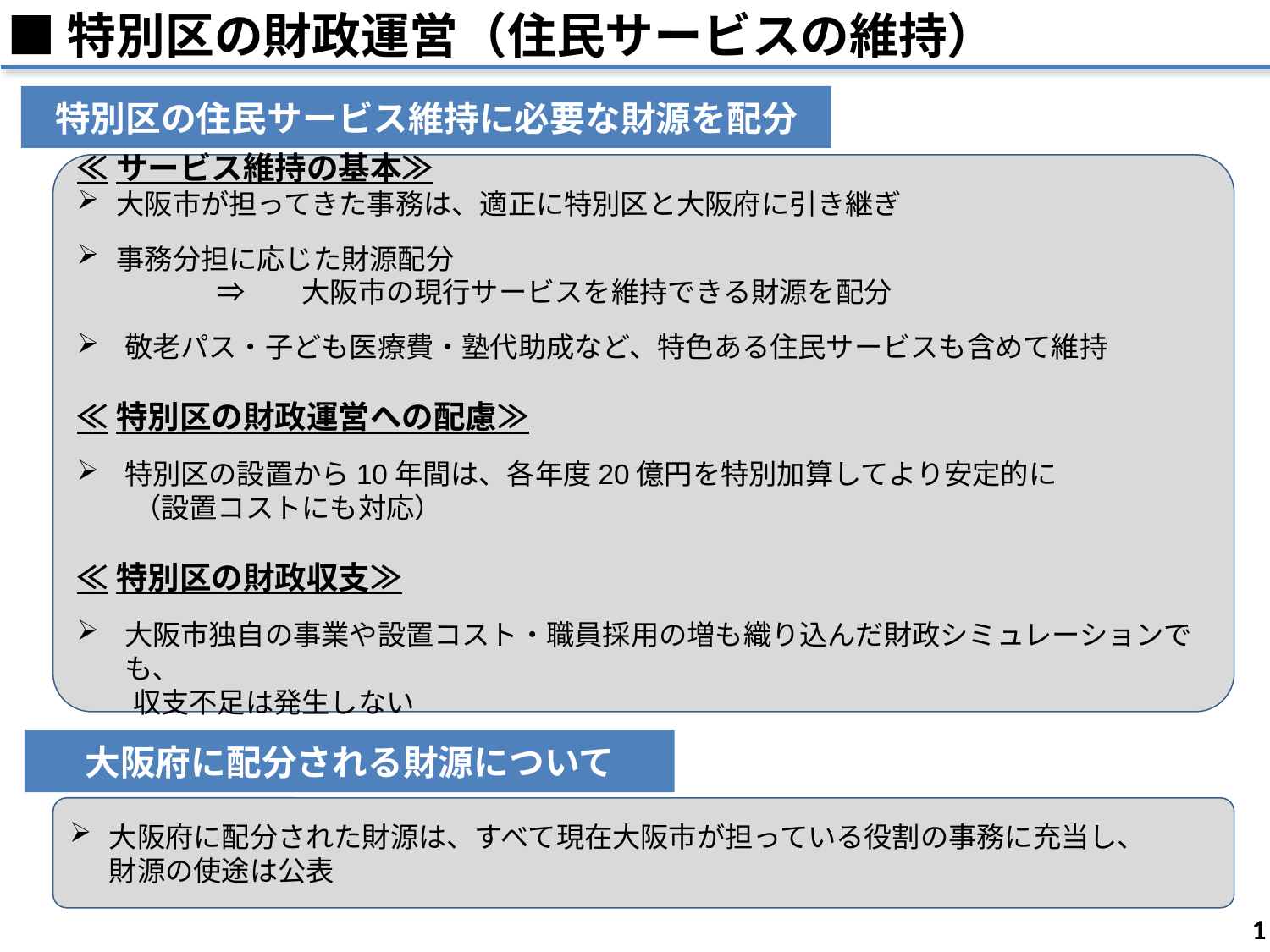

■特別区の財政運営（住民サービスの維持）
特別区の住民サービス維持に必要な財源を配分
≪サービス維持の基本≫
大阪市が担ってきた事務は、適正に特別区と大阪府に引き継ぎ

事務分担に応じた財源配分
　　　　　⇒　　大阪市の現行サービスを維持できる財源を配分

敬老パス・子ども医療費・塾代助成など、特色ある住民サービスも含めて維持

≪特別区の財政運営への配慮≫

特別区の設置から10年間は、各年度20億円を特別加算してより安定的に
　　（設置コストにも対応）

≪特別区の財政収支≫

大阪市独自の事業や設置コスト・職員採用の増も織り込んだ財政シミュレーションでも、
　　収支不足は発生しない
大阪府に配分される財源について
大阪府に配分された財源は、すべて現在大阪市が担っている役割の事務に充当し、
財源の使途は公表
1